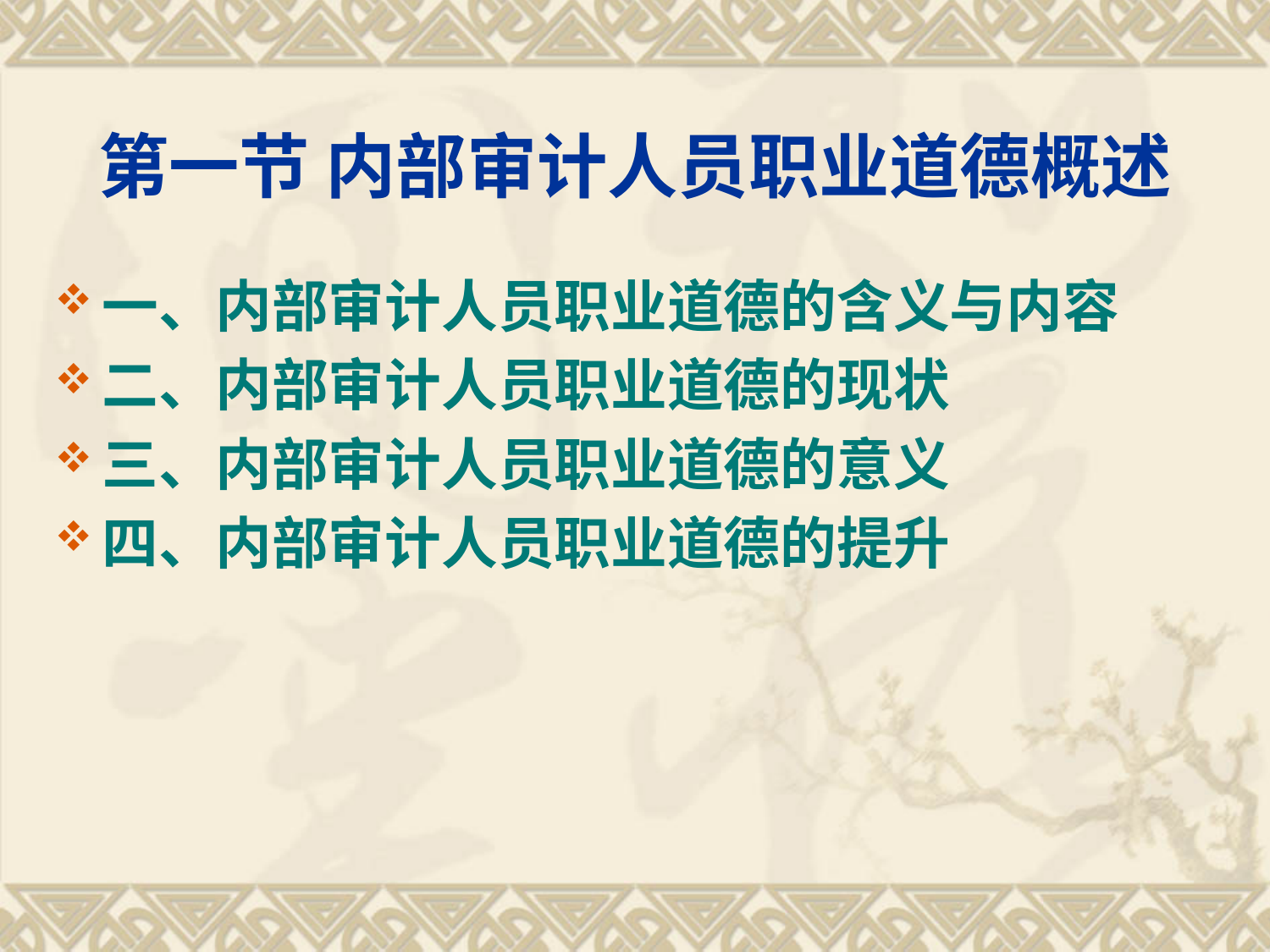

# 第一节 内部审计人员职业道德概述
一、内部审计人员职业道德的含义与内容
二、内部审计人员职业道德的现状
三、内部审计人员职业道德的意义
四、内部审计人员职业道德的提升